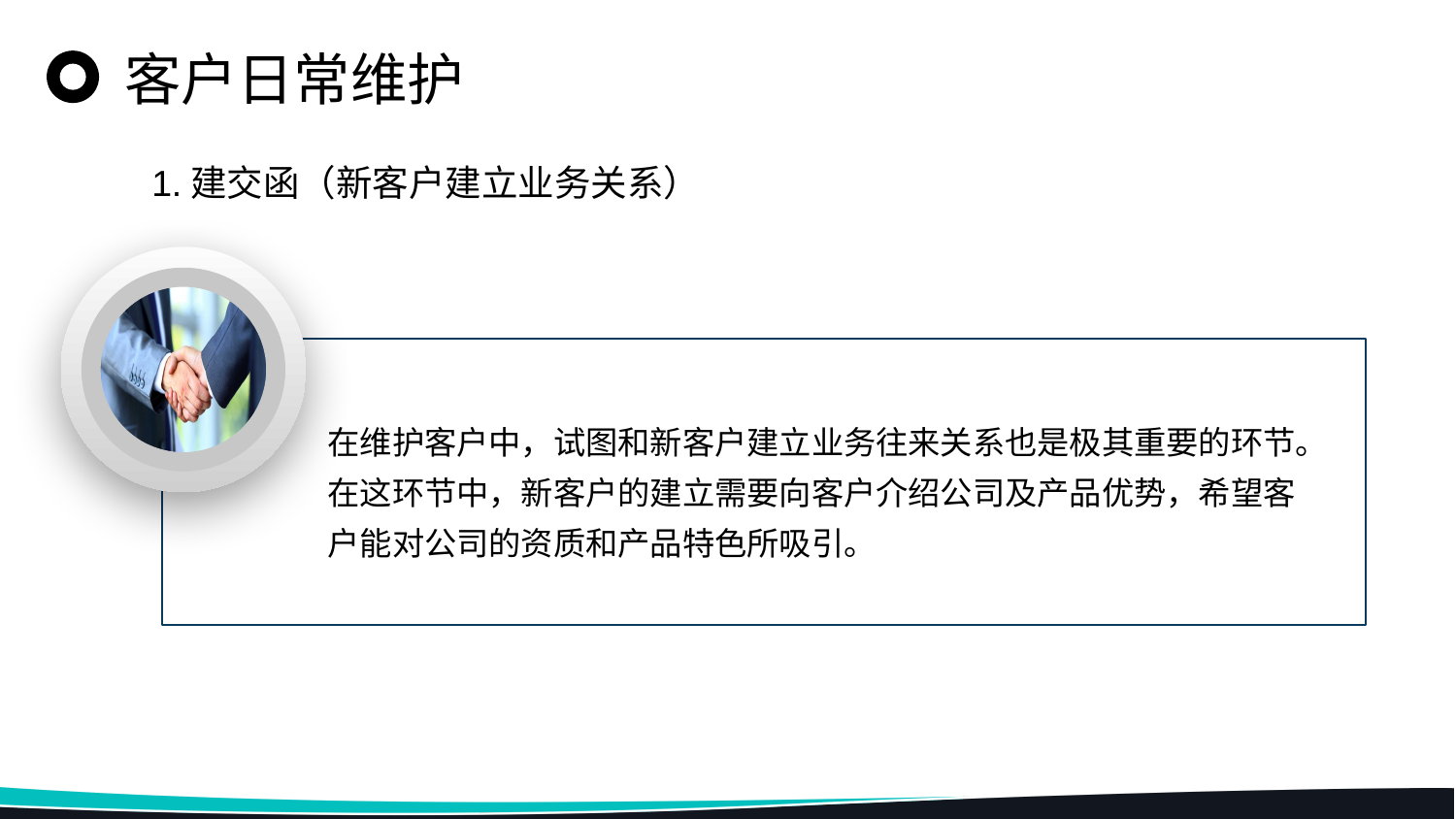

客户日常维护
1.建交函（新客户建立业务关系）

在维护客户中，试图和新客户建立业务往来关系也是极其重要的环节。在这环节中，新客户的建立需要向客户介绍公司及产品优势，希望客户能对公司的资质和产品特色所吸引。